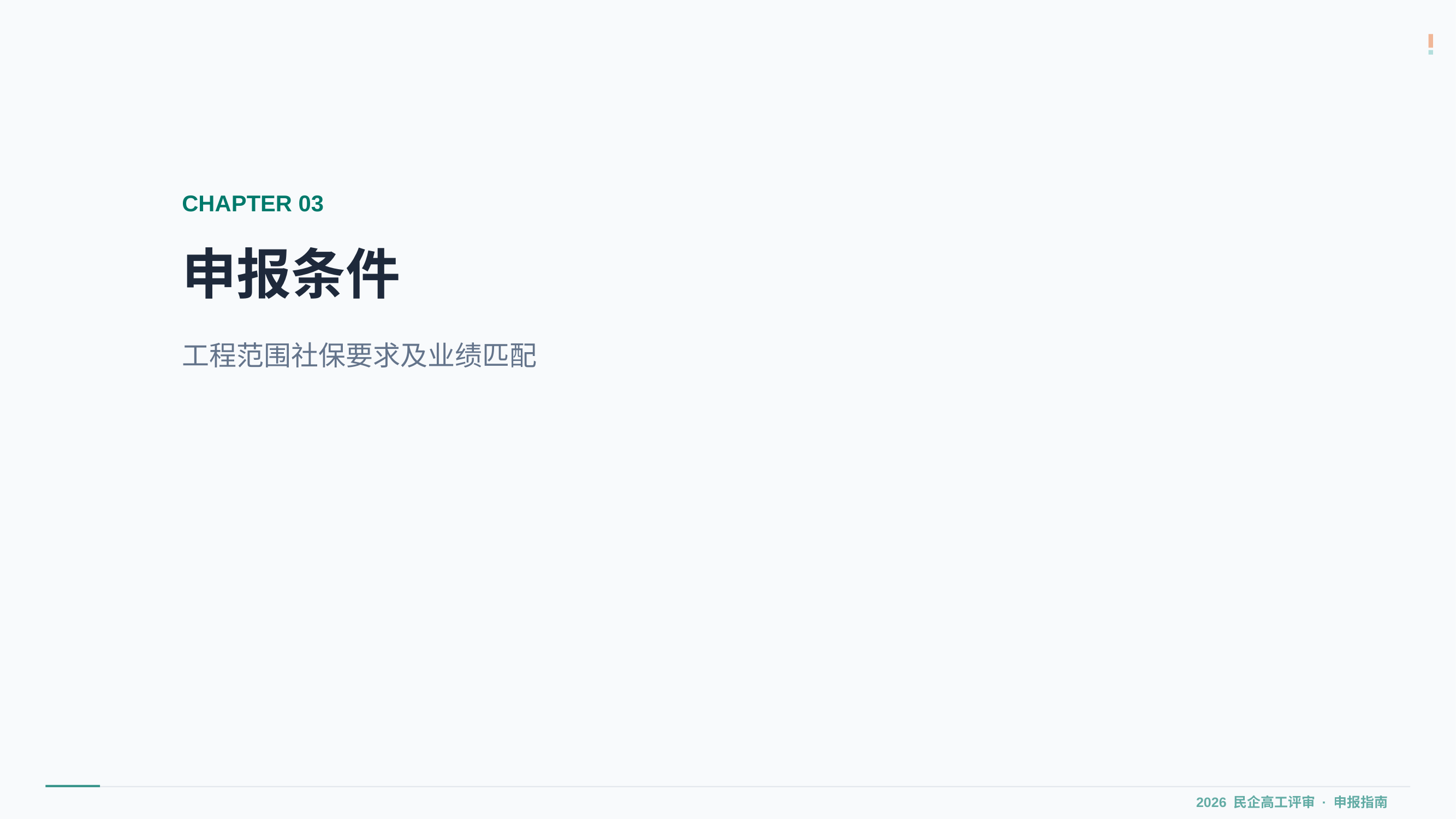

CHAPTER 03
申报条件
工程范围社保要求及业绩匹配

# 2026 民企高工评审 · 申报指南